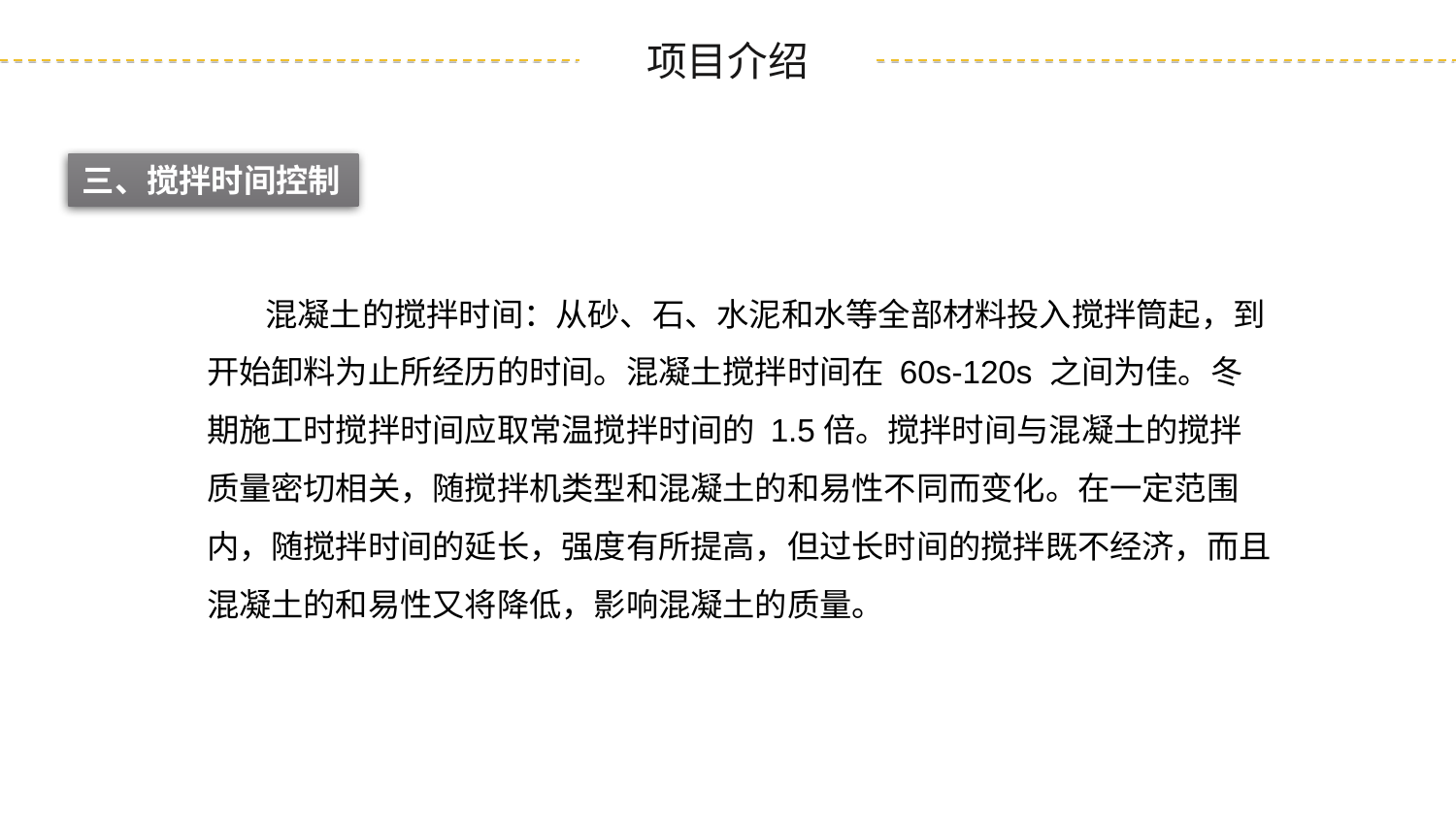

三、搅拌时间控制
       混凝土的搅拌时间：从砂、石、水泥和水等全部材料投入搅拌筒起，到开始卸料为止所经历的时间。混凝土搅拌时间在 60s-120s 之间为佳。冬期施工时搅拌时间应取常温搅拌时间的 1.5倍。搅拌时间与混凝土的搅拌质量密切相关，随搅拌机类型和混凝土的和易性不同而变化。在一定范围内，随搅拌时间的延长，强度有所提高，但过长时间的搅拌既不经济，而且混凝土的和易性又将降低，影响混凝土的质量。